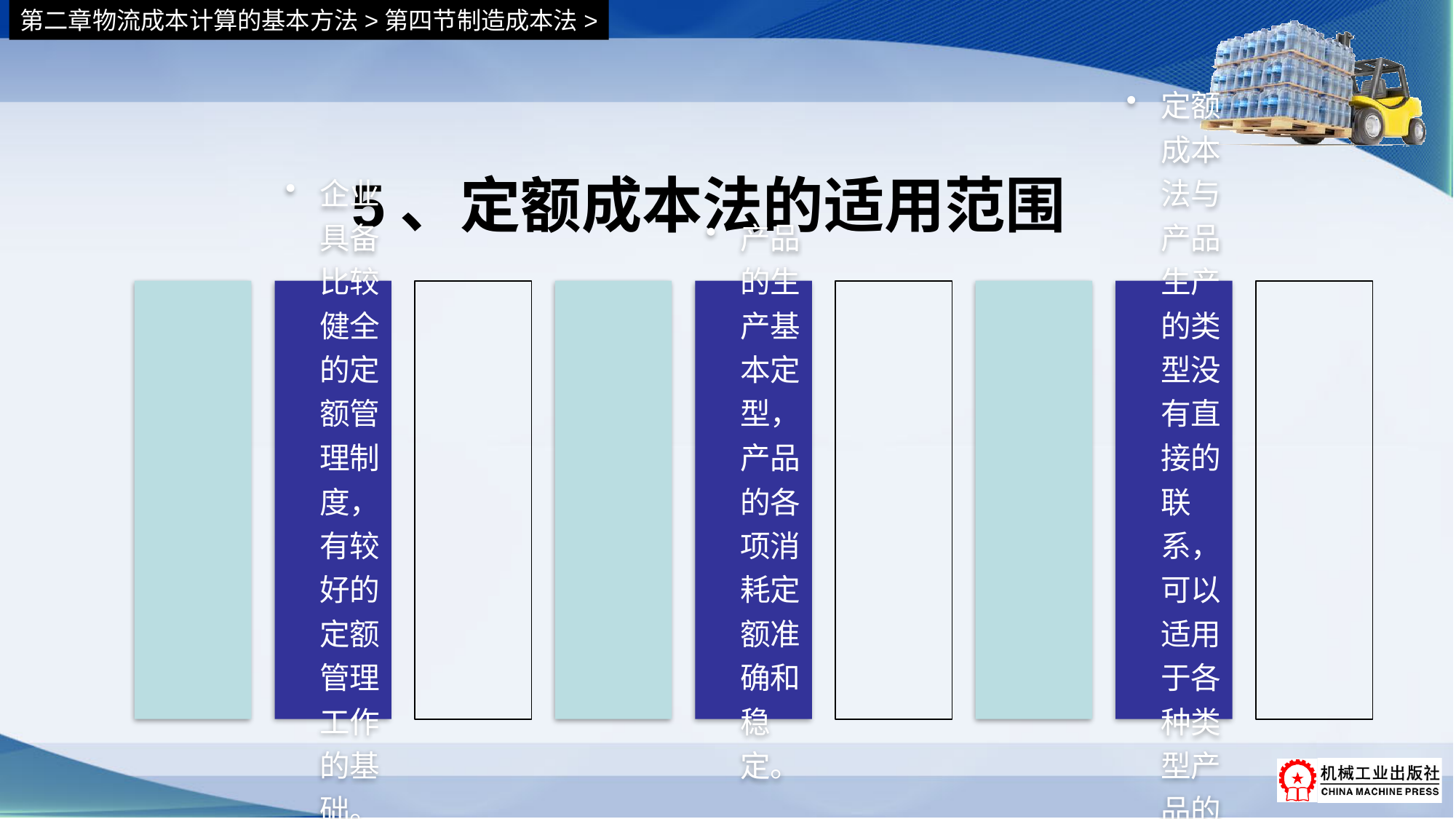

第二章物流成本计算的基本方法>第四节制造成本法>
# 5、定额成本法的适用范围